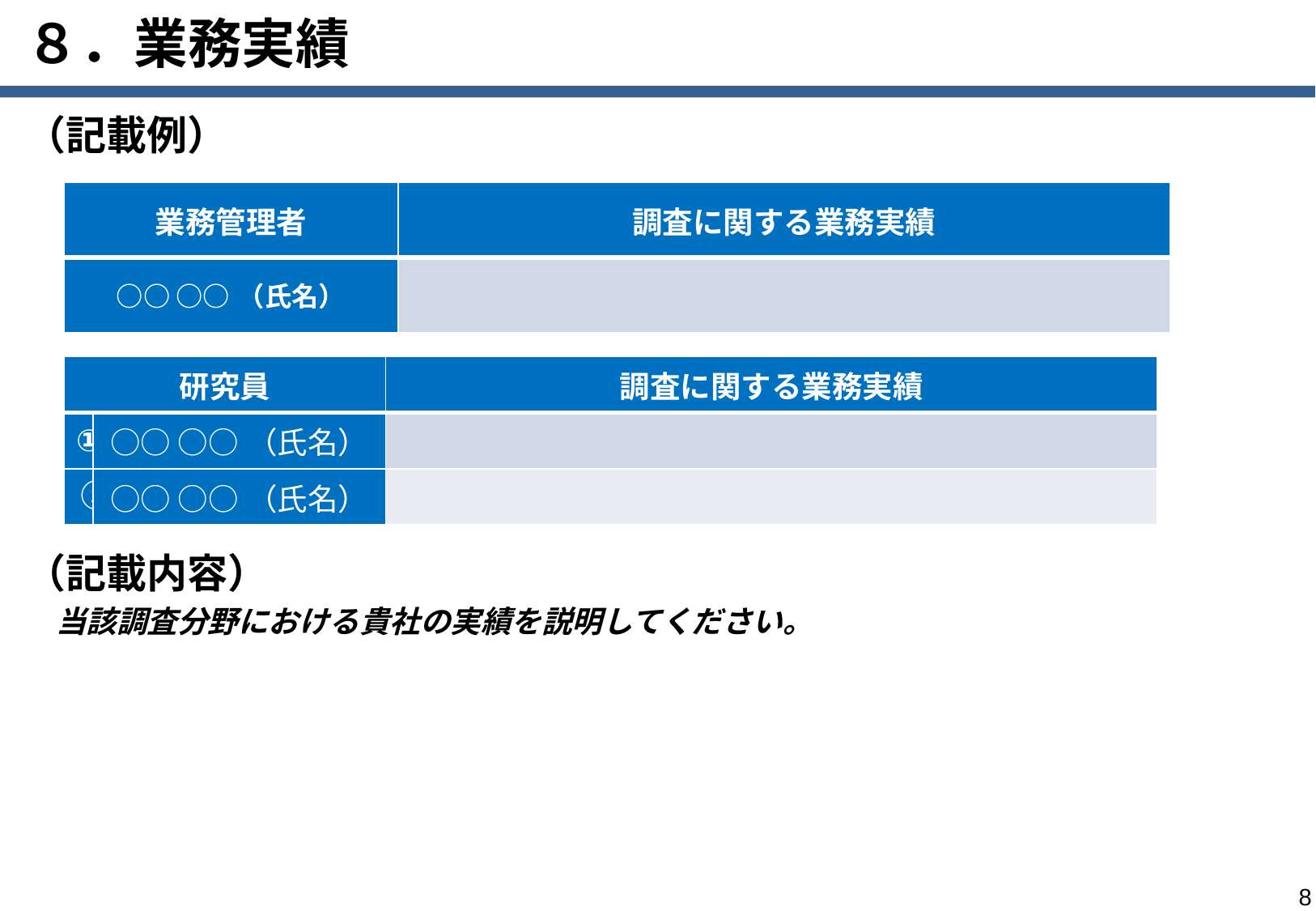

# ８．業務実績
（記載例）
| 業務管理者 | 調査に関する業務実績 |
| --- | --- |
| ○○ ○○（氏名） |  |
| 研究員 |  | 調査に関する業務実績 |
| --- | --- | --- |
| ① | ○○ ○○（氏名） |  |
| ② | ○○ ○○（氏名） |  |
（記載内容）
　当該調査分野における貴社の実績を説明してください。

8